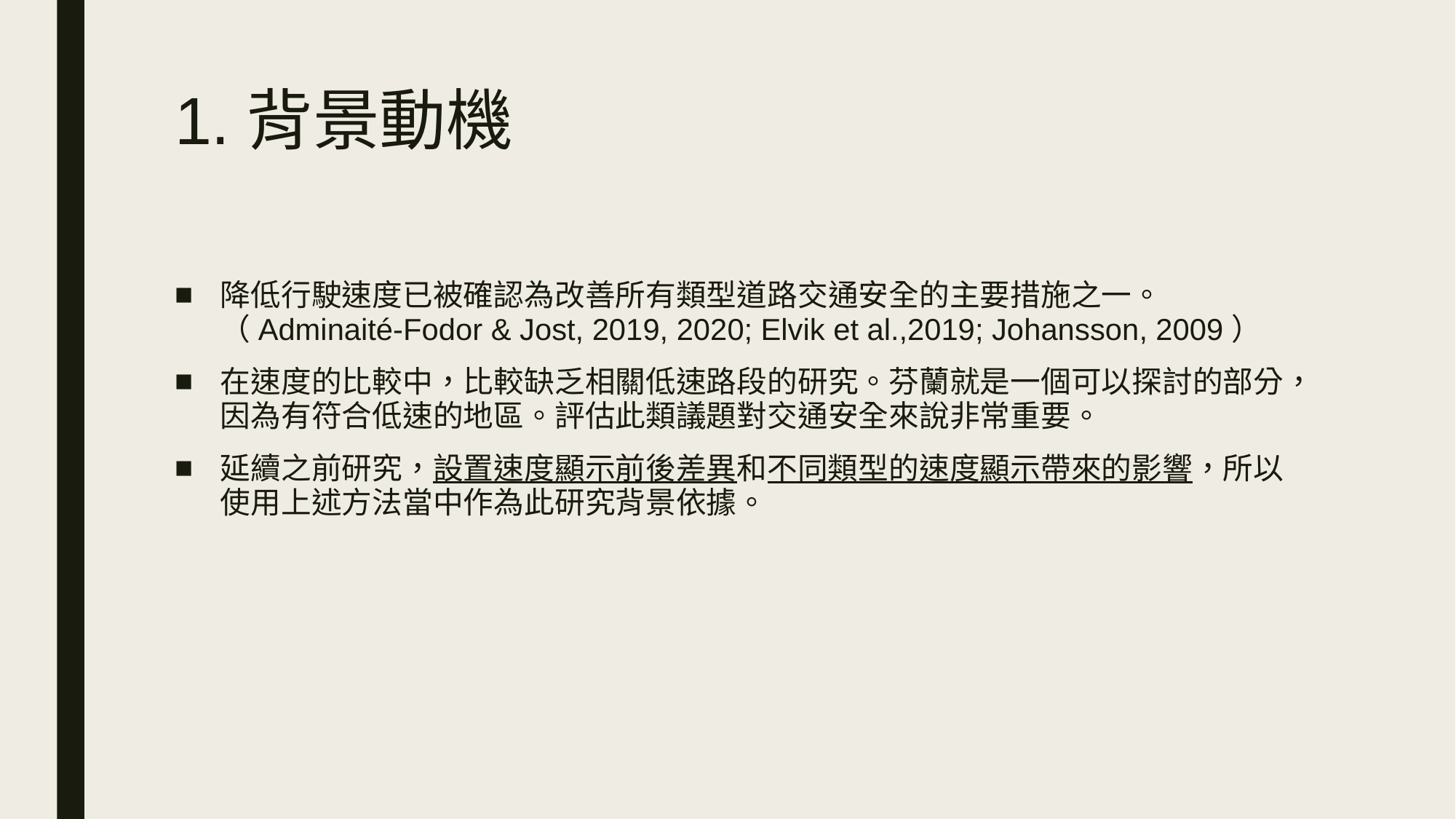

# 1.背景動機
降低行駛速度已被確認為改善所有類型道路交通安全的主要措施之一。（Adminaité-Fodor & Jost, 2019, 2020; Elvik et al.,2019; Johansson, 2009）
在速度的比較中，比較缺乏相關低速路段的研究。芬蘭就是一個可以探討的部分，因為有符合低速的地區。評估此類議題對交通安全來說非常重要。
延續之前研究，設置速度顯示前後差異和不同類型的速度顯示帶來的影響，所以使用上述方法當中作為此研究背景依據。